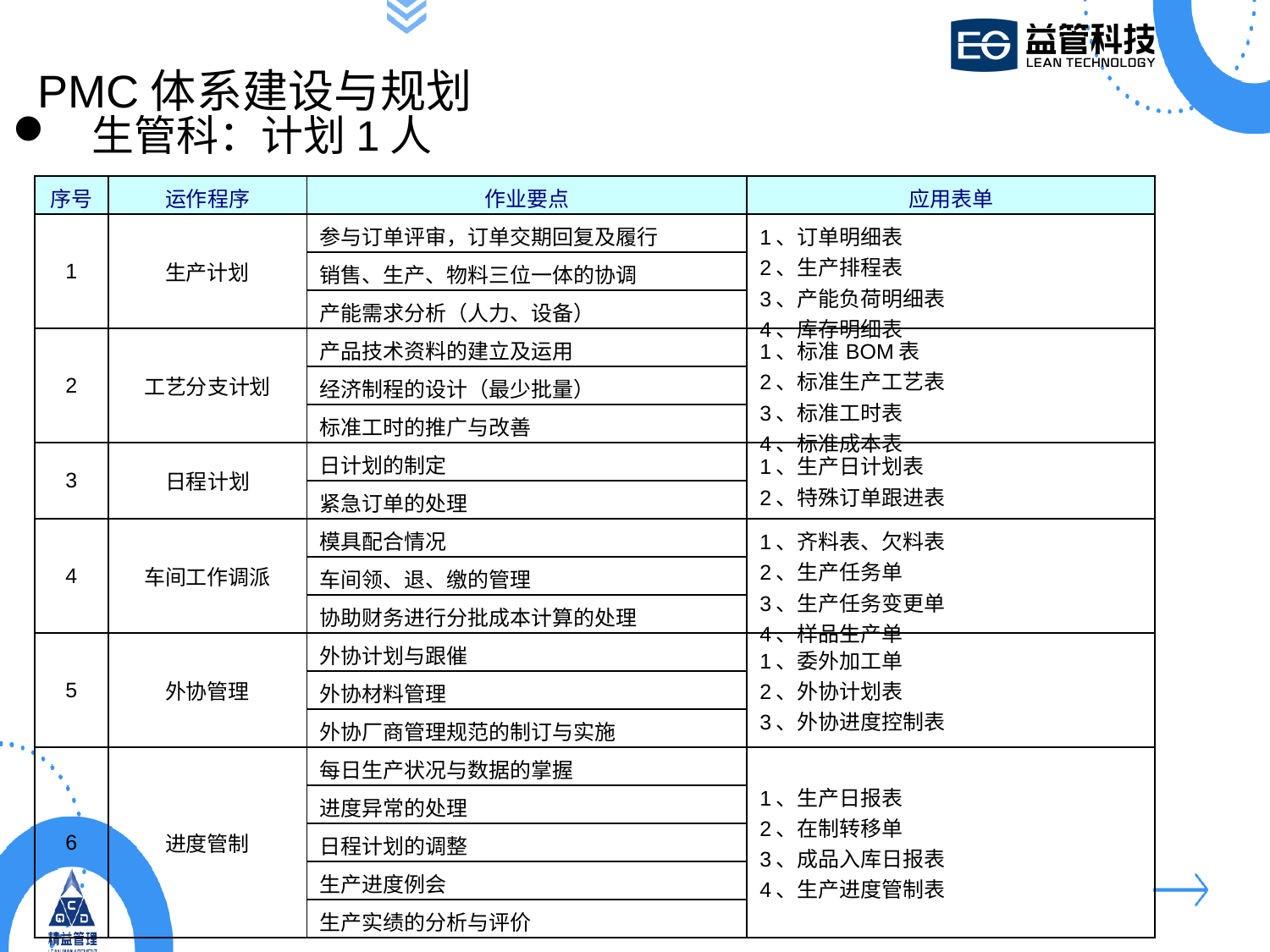

PMC体系建设与规划
生管科：计划1人
| 序号 | 运作程序 | 作业要点 | 应用表单 |
| --- | --- | --- | --- |
| 1 | 生产计划 | 参与订单评审，订单交期回复及履行 | 1、订单明细表 2、生产排程表 3、产能负荷明细表 4、库存明细表 |
|  |  | 销售、生产、物料三位一体的协调 |  |
|  |  | 产能需求分析（人力、设备） |  |
| 2 | 工艺分支计划 | 产品技术资料的建立及运用 | 1、标准BOM表 2、标准生产工艺表 3、标准工时表 4、标准成本表 |
|  |  | 经济制程的设计（最少批量） |  |
|  |  | 标准工时的推广与改善 |  |
| 3 | 日程计划 | 日计划的制定 | 1、生产日计划表 2、特殊订单跟进表 |
|  |  | 紧急订单的处理 |  |
| 4 | 车间工作调派 | 模具配合情况 | 1、齐料表、欠料表 2、生产任务单 3、生产任务变更单 4、样品生产单 |
|  |  | 车间领、退、缴的管理 |  |
|  |  | 协助财务进行分批成本计算的处理 |  |
| 5 | 外协管理 | 外协计划与跟催 | 1、委外加工单 2、外协计划表 3、外协进度控制表 |
|  |  | 外协材料管理 |  |
|  |  | 外协厂商管理规范的制订与实施 |  |
| 6 | 进度管制 | 每日生产状况与数据的掌握 | 1、生产日报表 2、在制转移单 3、成品入库日报表 4、生产进度管制表 |
|  |  | 进度异常的处理 |  |
|  |  | 日程计划的调整 |  |
|  |  | 生产进度例会 |  |
|  |  | 生产实绩的分析与评价 |  |